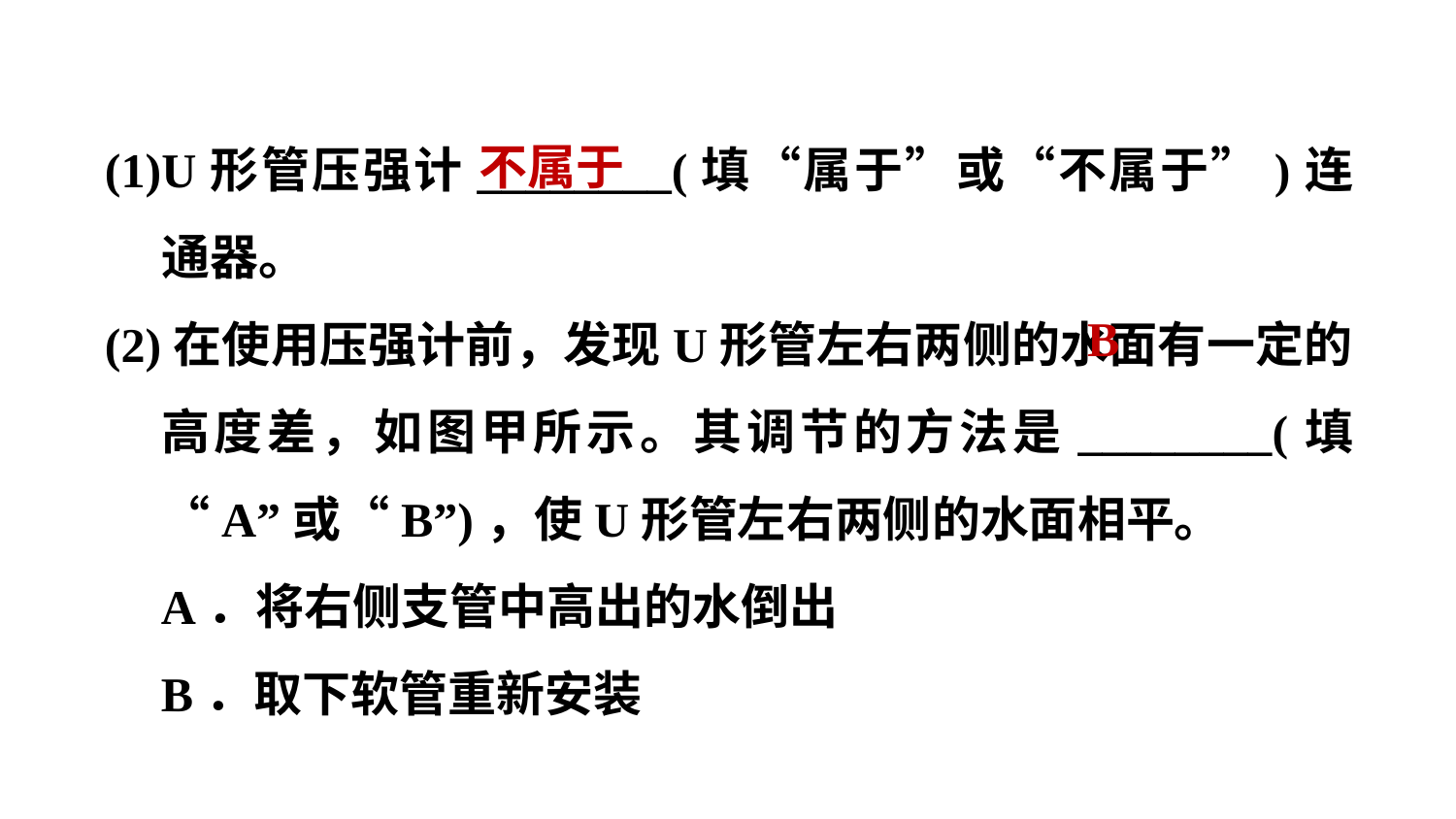

不属于
(1)U形管压强计________(填“属于”或“不属于”)连通器。
(2)在使用压强计前，发现U形管左右两侧的水面有一定的高度差，如图甲所示。其调节的方法是________(填“A”或“B”)，使U形管左右两侧的水面相平。
A．将右侧支管中高出的水倒出
B．取下软管重新安装
B